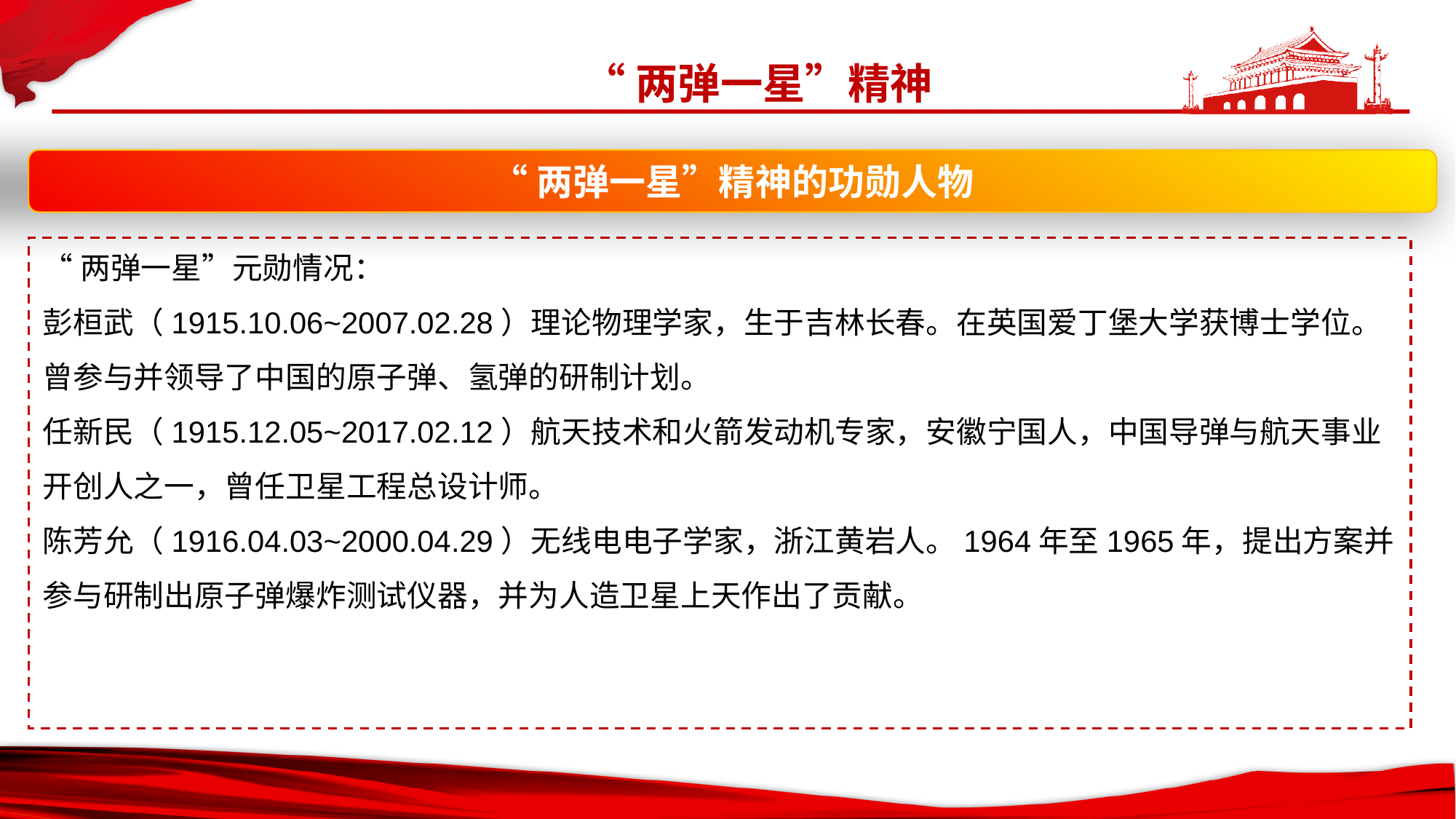

“两弹一星”精神
“两弹一星”精神的功勋人物
“两弹一星”元勋情况：
彭桓武（1915.10.06~2007.02.28）理论物理学家，生于吉林长春。在英国爱丁堡大学获博士学位。曾参与并领导了中国的原子弹、氢弹的研制计划。
任新民（1915.12.05~2017.02.12）航天技术和火箭发动机专家，安徽宁国人，中国导弹与航天事业开创人之一，曾任卫星工程总设计师。
陈芳允（1916.04.03~2000.04.29）无线电电子学家，浙江黄岩人。1964年至1965年，提出方案并参与研制出原子弹爆炸测试仪器，并为人造卫星上天作出了贡献。